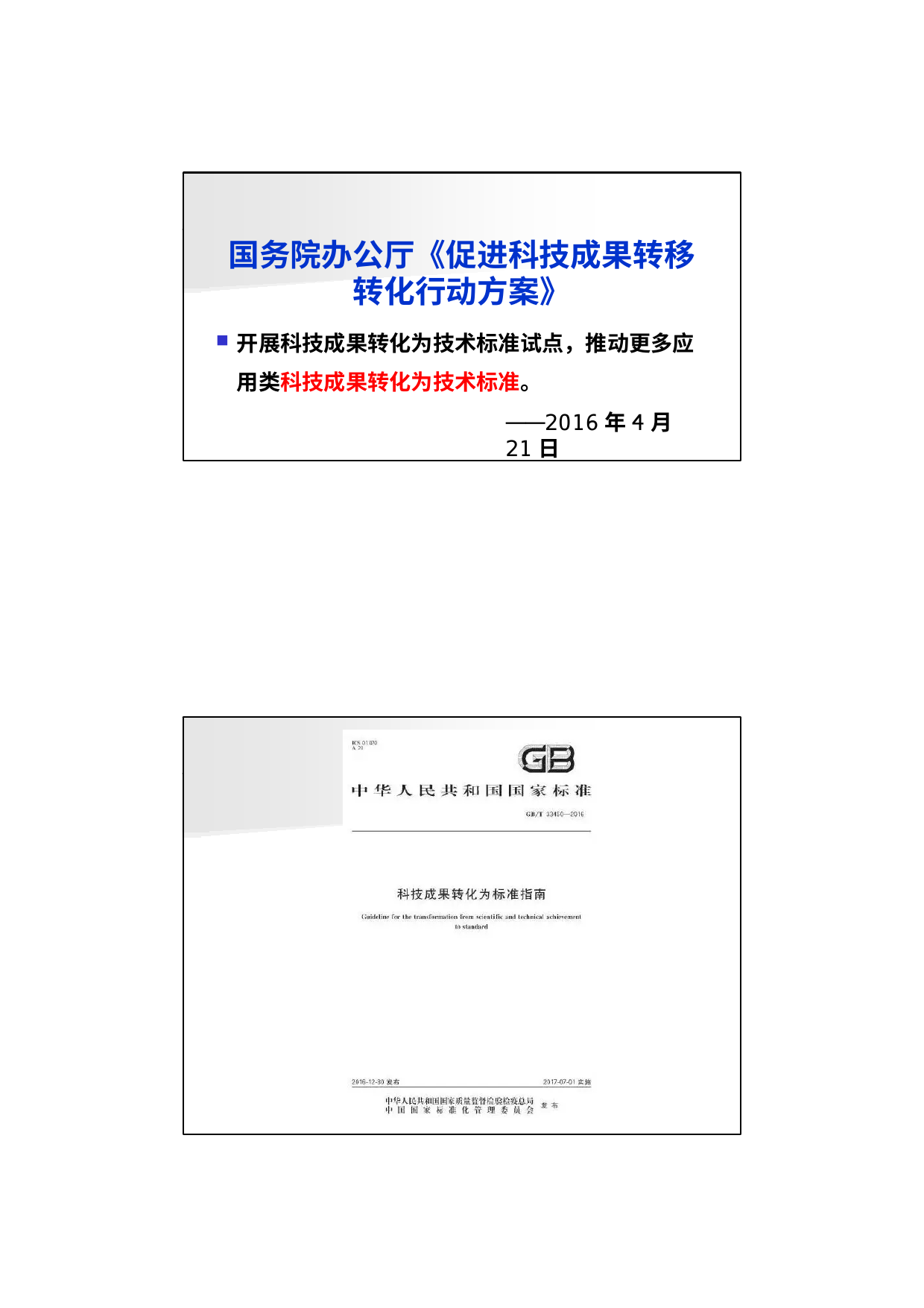

国务院办公厅《促进科技成果转移 转化行动方案》
开展科技成果转化为技术标准试点，推动更多应 用类科技成果转化为技术标准。

——2016年4月21日